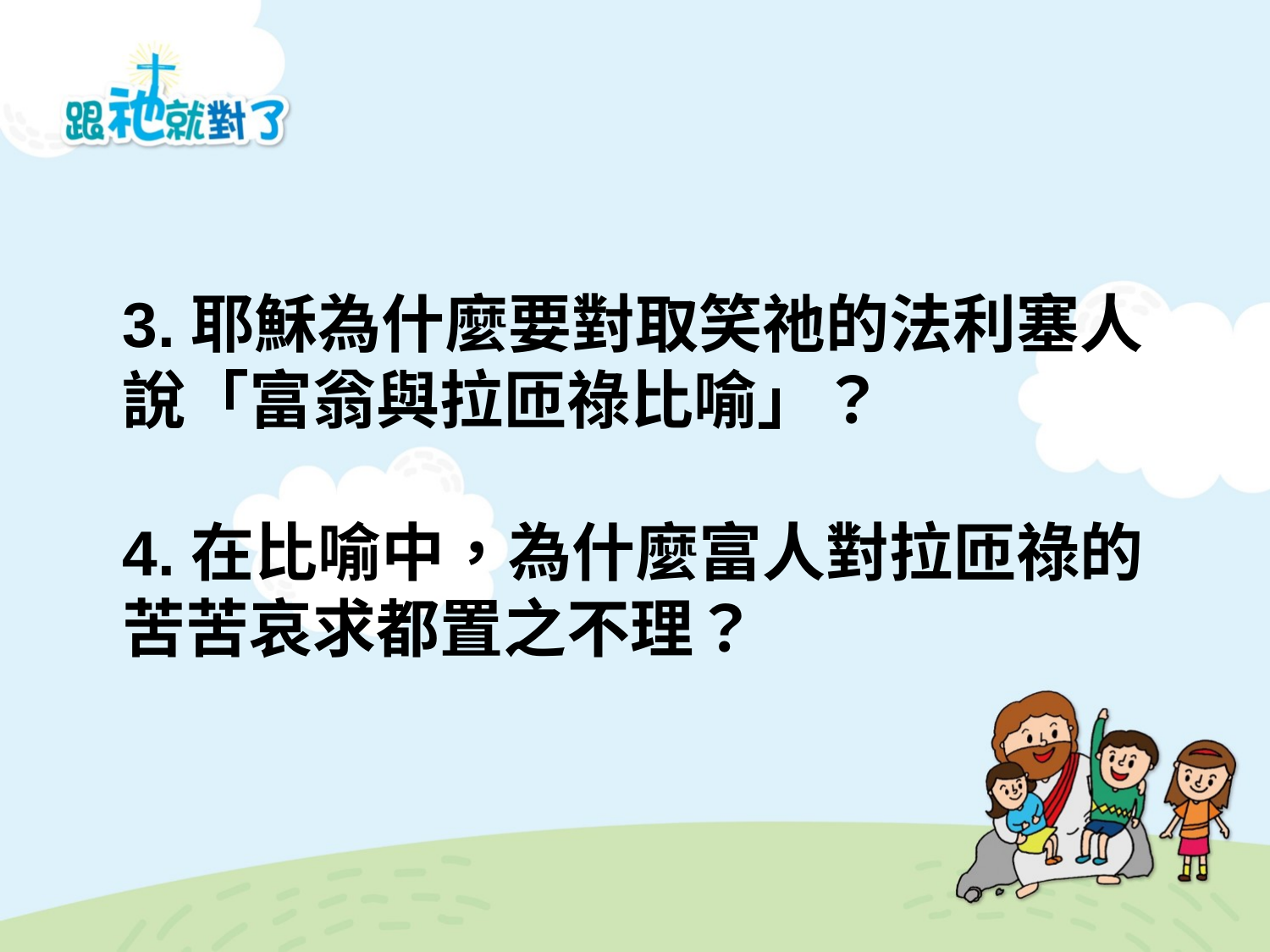

3.耶穌為什麼要對取笑祂的法利塞人說「富翁與拉匝祿比喻」？

4.在比喻中，為什麼富人對拉匝祿的苦苦哀求都置之不理？